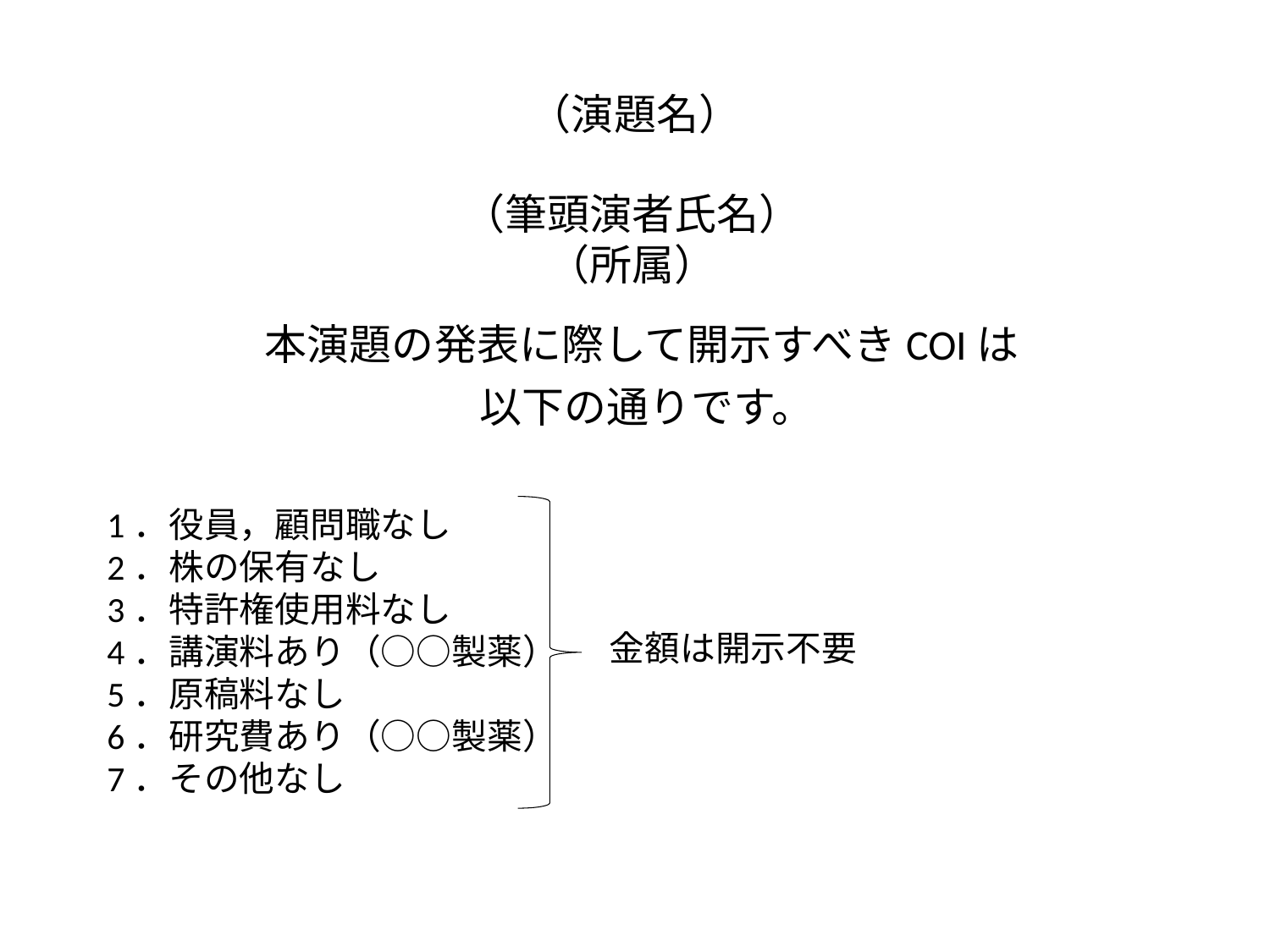

（演題名）
（筆頭演者氏名）
（所属）
本演題の発表に際して開示すべきCOIは
以下の通りです。
1．役員，顧問職なし
2．株の保有なし
3．特許権使用料なし
4．講演料あり（○○製薬）
5．原稿料なし
6．研究費あり（○○製薬）
7．その他なし

金額は開示不要